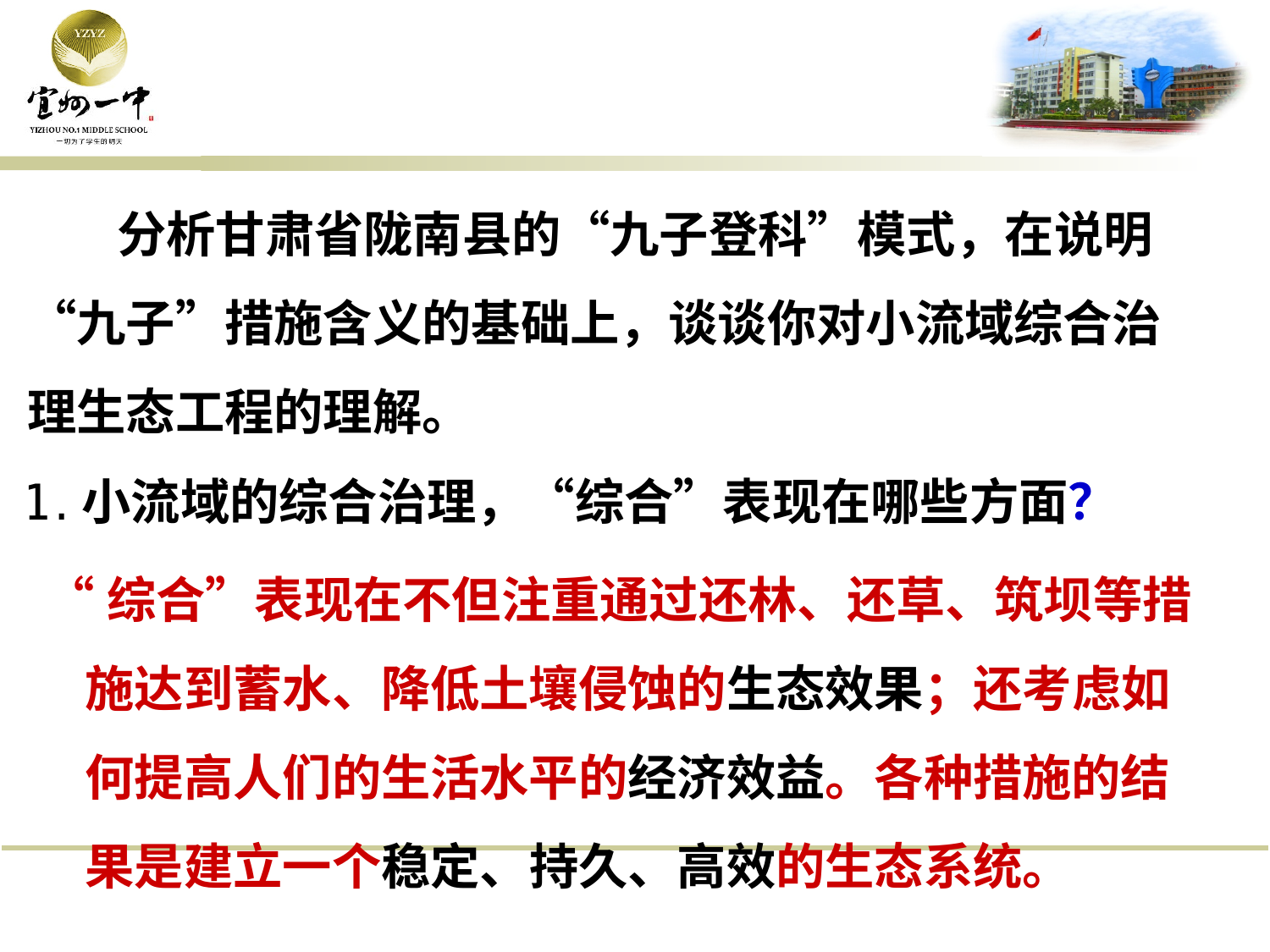

分析甘肃省陇南县的“九子登科”模式，在说明“九子”措施含义的基础上，谈谈你对小流域综合治理生态工程的理解。
1.小流域的综合治理，“综合”表现在哪些方面？
  “综合”表现在不但注重通过还林、还草、筑坝等措施达到蓄水、降低土壤侵蚀的生态效果；还考虑如何提高人们的生活水平的经济效益。各种措施的结果是建立一个稳定、持久、高效的生态系统。